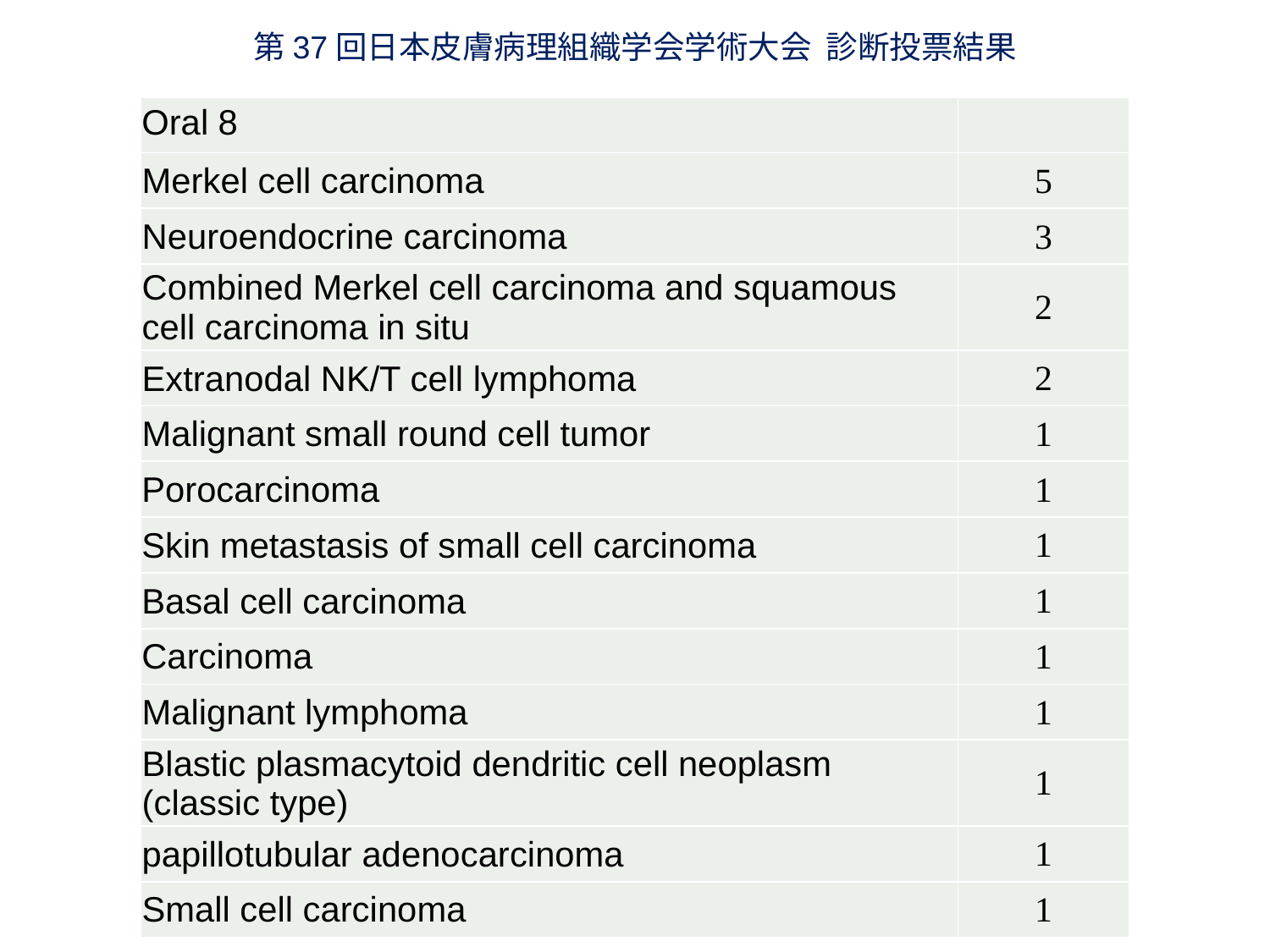

第37回日本皮膚病理組織学会学術大会  診断投票結果
| Oral 8 |  |
| --- | --- |
| Merkel cell carcinoma | 5 |
| Neuroendocrine carcinoma | 3 |
| Combined Merkel cell carcinoma and squamous cell carcinoma in situ | 2 |
| Extranodal NK/T cell lymphoma | 2 |
| Malignant small round cell tumor | 1 |
| Porocarcinoma | 1 |
| Skin metastasis of small cell carcinoma | 1 |
| Basal cell carcinoma | 1 |
| Carcinoma | 1 |
| Malignant lymphoma | 1 |
| Blastic plasmacytoid dendritic cell neoplasm (classic type) | 1 |
| papillotubular adenocarcinoma | 1 |
| Small cell carcinoma | 1 |